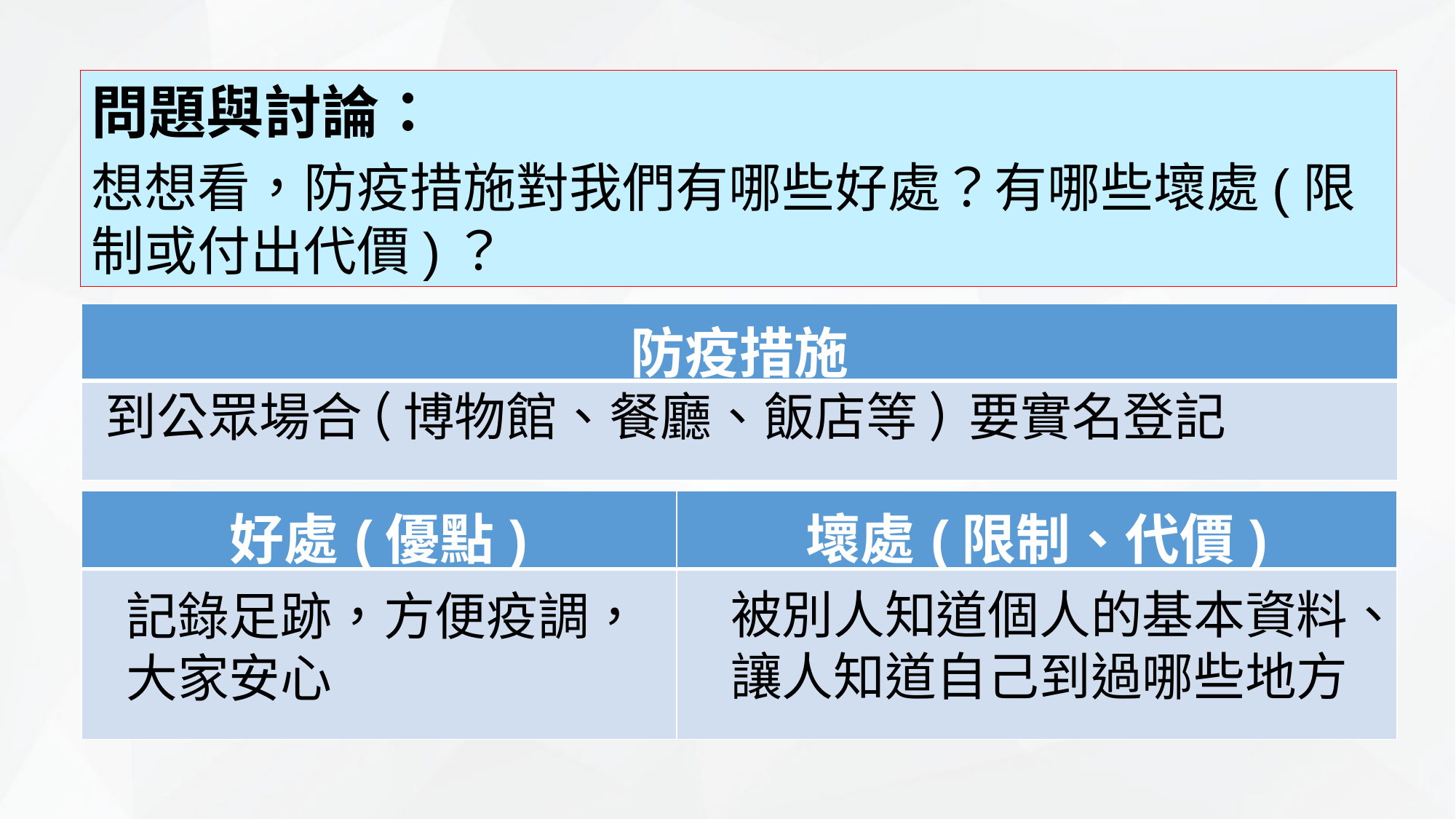

問題與討論：
想想看，防疫措施對我們有哪些好處？有哪些壞處(限制或付出代價)？

| 防疫措施 |
| --- |
|  |
到公眾場合(博物館、餐廳、飯店等) 要實名登記
| 好處(優點) | 壞處(限制、代價) |
| --- | --- |
|  |  |
被別人知道個人的基本資料、
讓人知道自己到過哪些地方
記錄足跡，方便疫調，大家安心